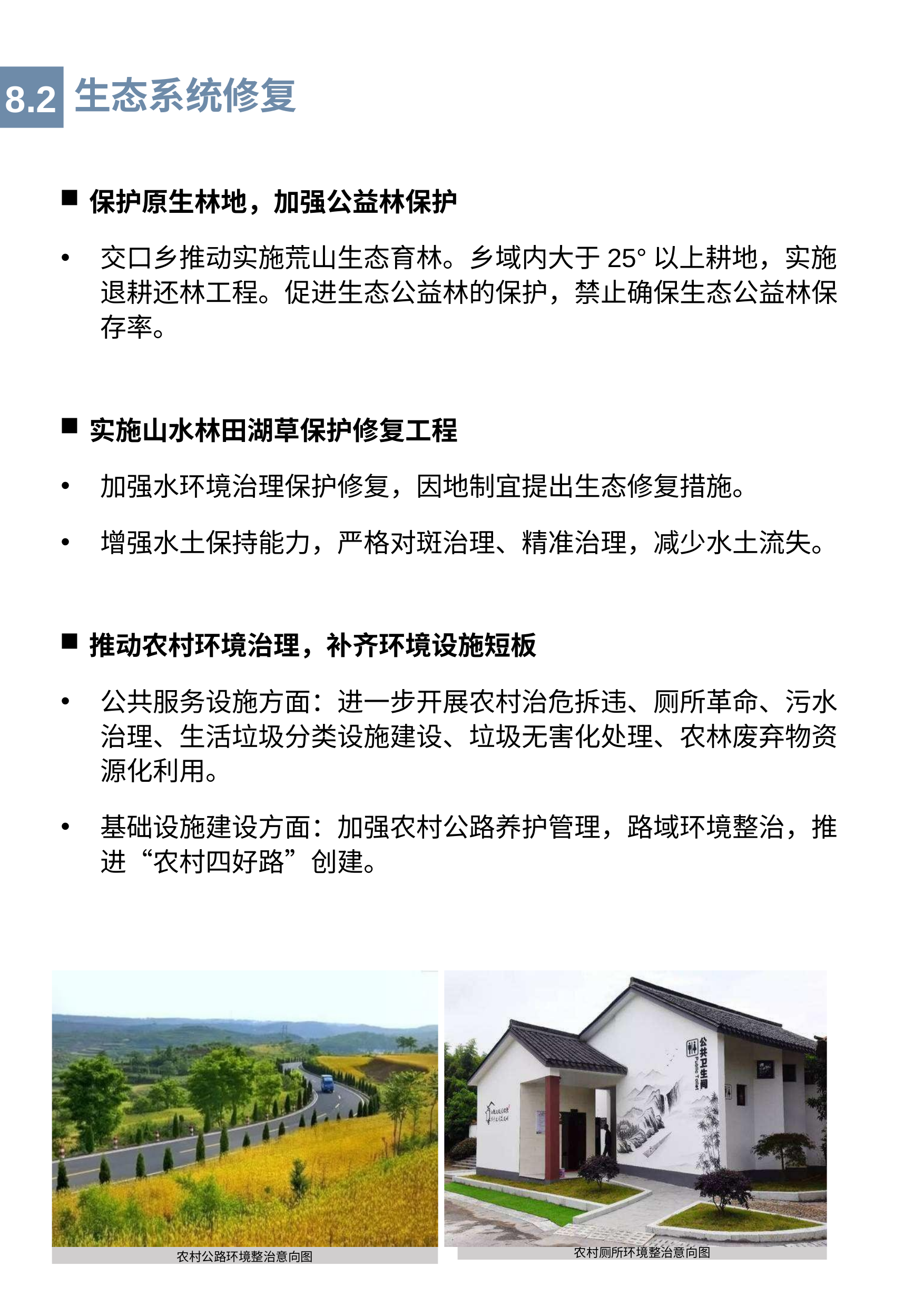

生态系统修复
8.2
保护原生林地，加强公益林保护
交口乡推动实施荒山生态育林。乡域内大于25°以上耕地，实施退耕还林工程。促进生态公益林的保护，禁止确保生态公益林保存率。

实施山水林田湖草保护修复工程
加强水环境治理保护修复，因地制宜提出生态修复措施。
增强水土保持能力，严格对斑治理、精准治理，减少水土流失。

推动农村环境治理，补齐环境设施短板
公共服务设施方面：进一步开展农村治危拆违、厕所革命、污水治理、生活垃圾分类设施建设、垃圾无害化处理、农林废弃物资源化利用。
基础设施建设方面：加强农村公路养护管理，路域环境整治，推进“农村四好路”创建。

农村厕所环境整治意向图
农村公路环境整治意向图